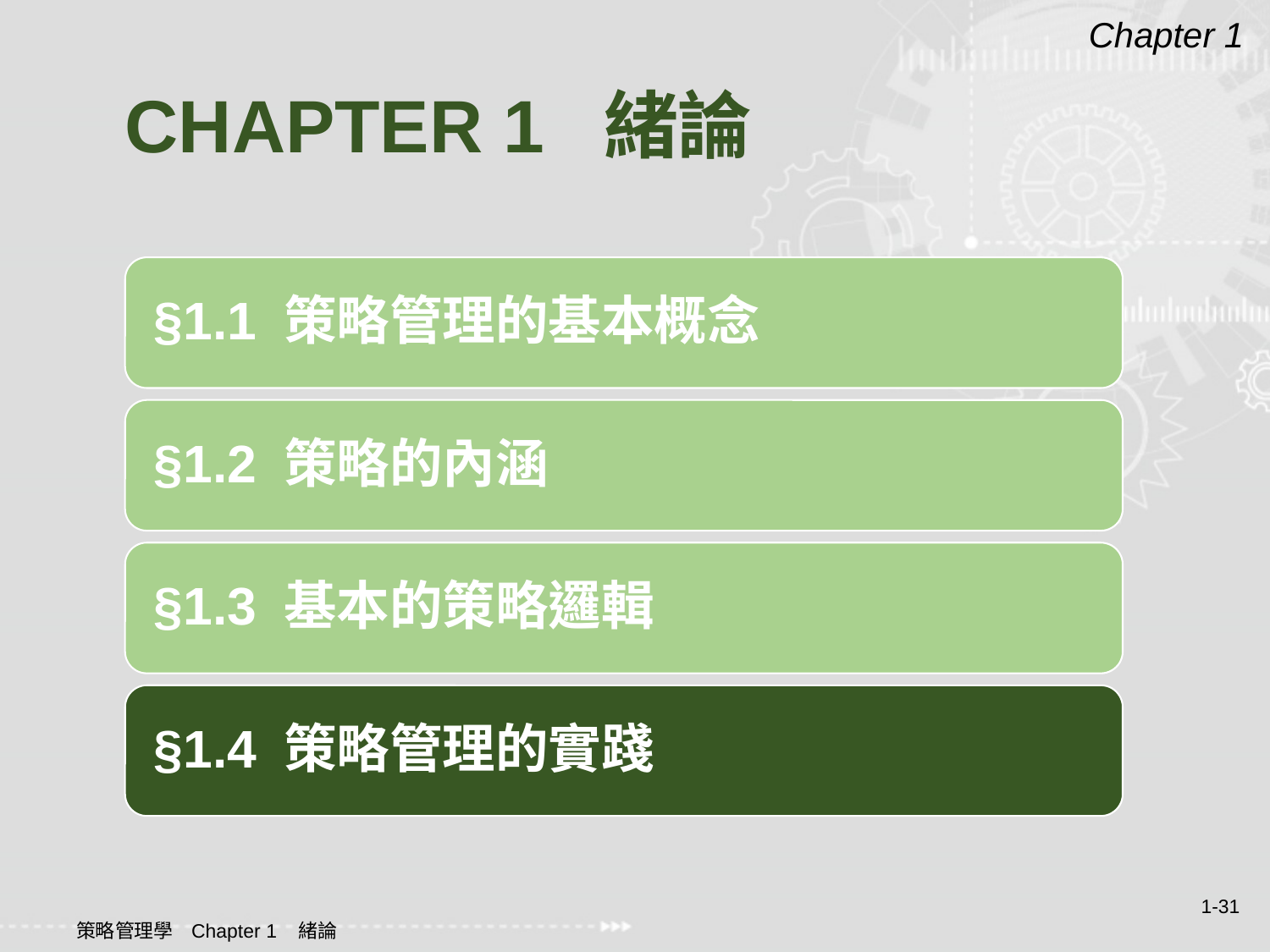

Chapter 1
# CHAPTER 1  緒論
§1.1 策略管理的基本概念
§1.2 策略的內涵
§1.3 基本的策略邏輯
§1.4 策略管理的實踐
1-31
策略管理學   Chapter 1   緒論